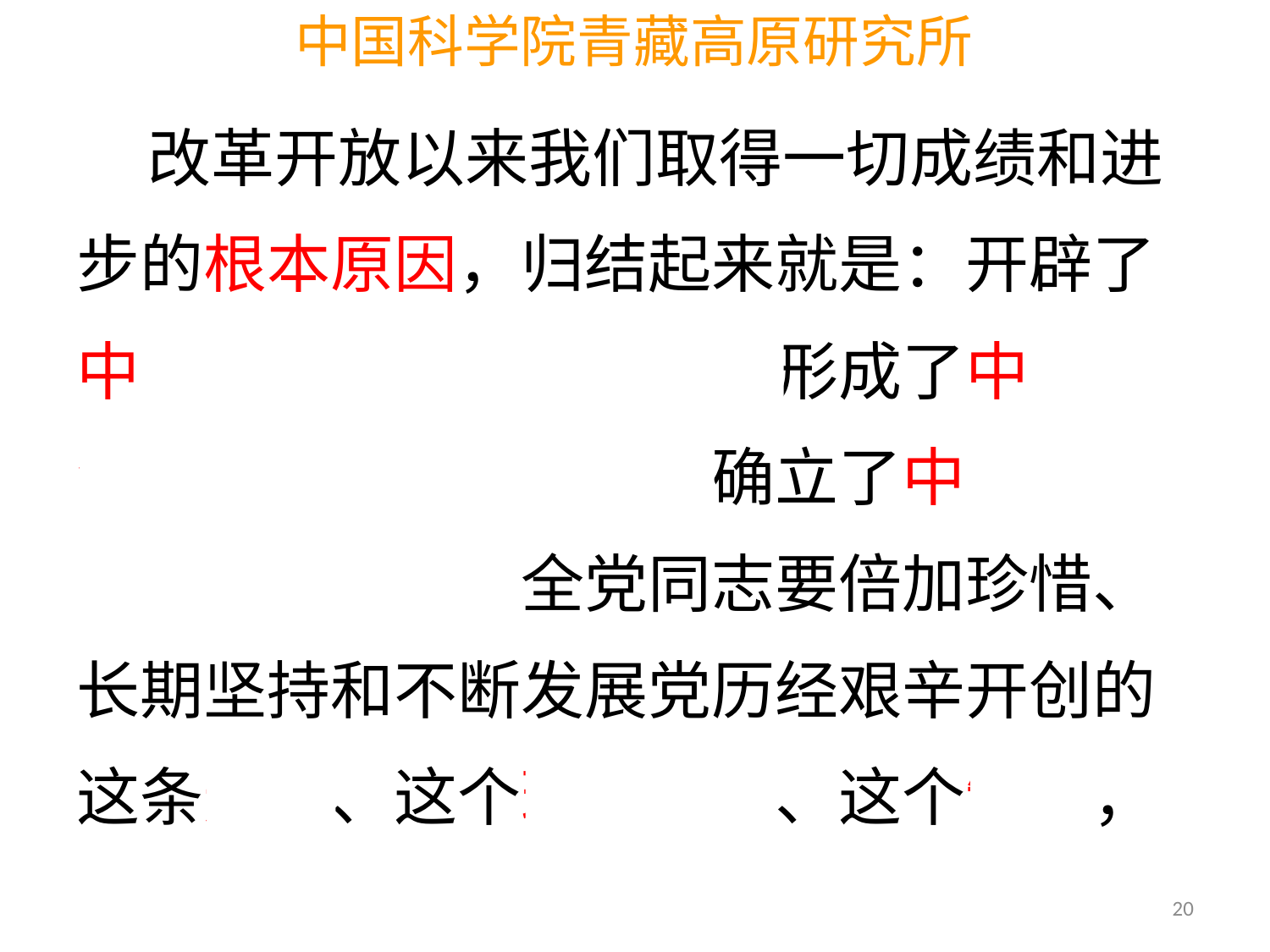

# 改革开放以来我们取得一切成绩和进步的根本原因，归结起来就是：开辟了中国特色社会主义道路，形成了中国特色社会主义理论体系，确立了中国特色社会主义制度。全党同志要倍加珍惜、长期坚持和不断发展党历经艰辛开创的这条道路、这个理论体系、这个制度，

20